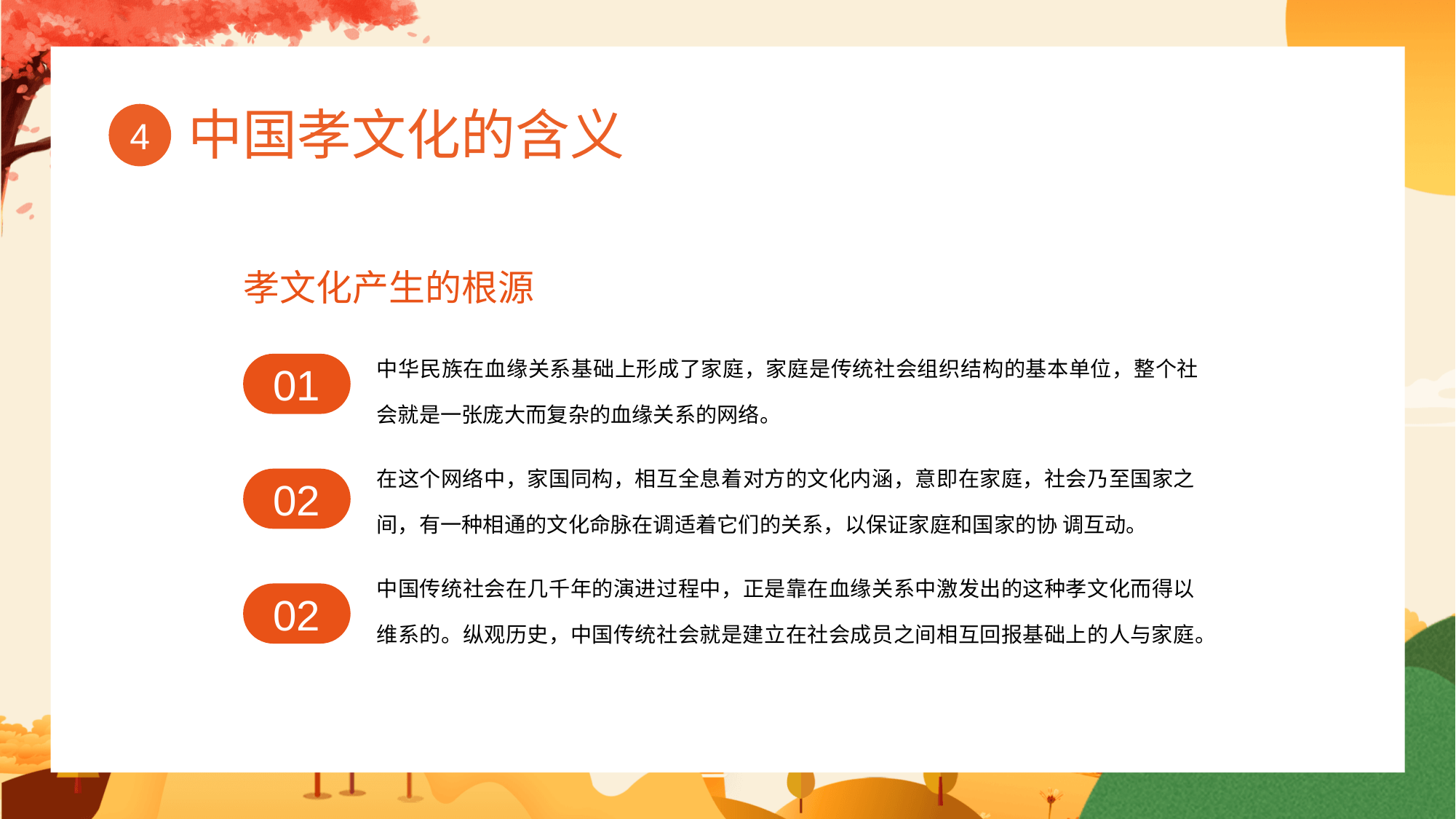

孝文化产生的根源
中华民族在血缘关系基础上形成了家庭，家庭是传统社会组织结构的基本单位，整个社会就是一张庞大而复杂的血缘关系的网络。
01
在这个网络中，家国同构，相互全息着对方的文化内涵，意即在家庭，社会乃至国家之间，有一种相通的文化命脉在调适着它们的关系，以保证家庭和国家的协 调互动。
02
中国传统社会在几千年的演进过程中，正是靠在血缘关系中激发出的这种孝文化而得以维系的。纵观历史，中国传统社会就是建立在社会成员之间相互回报基础上的人与家庭。
02